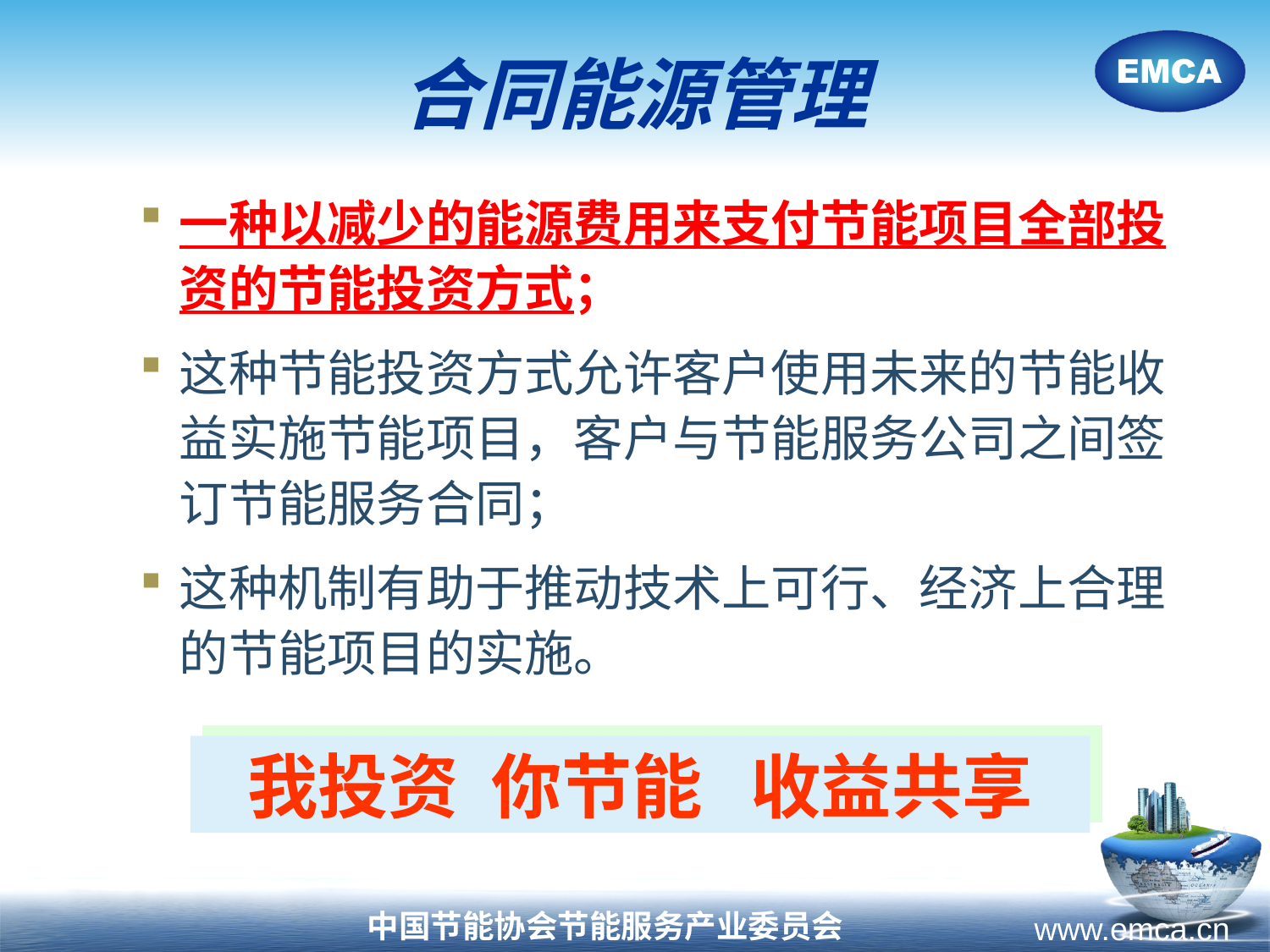

# 合同能源管理
一种以减少的能源费用来支付节能项目全部投资的节能投资方式；
这种节能投资方式允许客户使用未来的节能收益实施节能项目，客户与节能服务公司之间签订节能服务合同；
这种机制有助于推动技术上可行、经济上合理的节能项目的实施。
我投资  你节能   收益共享